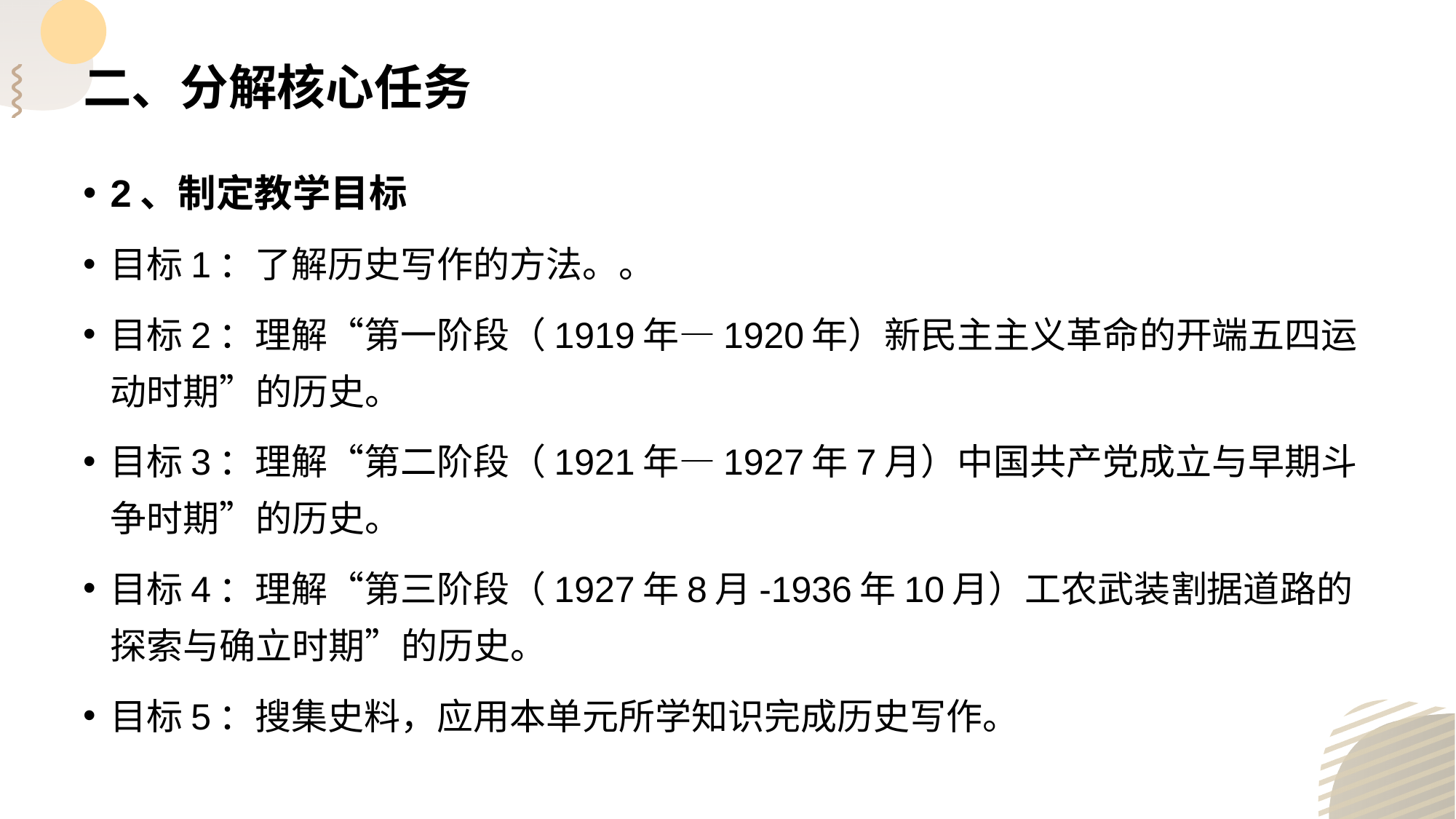

# 二、分解核心任务
2、制定教学目标
目标1：了解历史写作的方法。。
目标2：理解“第一阶段（1919年—1920年）新民主主义革命的开端五四运动时期”的历史。
目标3：理解“第二阶段（1921年—1927年7月）中国共产党成立与早期斗争时期”的历史。
目标4：理解“第三阶段（1927年8月-1936年10月）工农武装割据道路的探索与确立时期”的历史。
目标5：搜集史料，应用本单元所学知识完成历史写作。